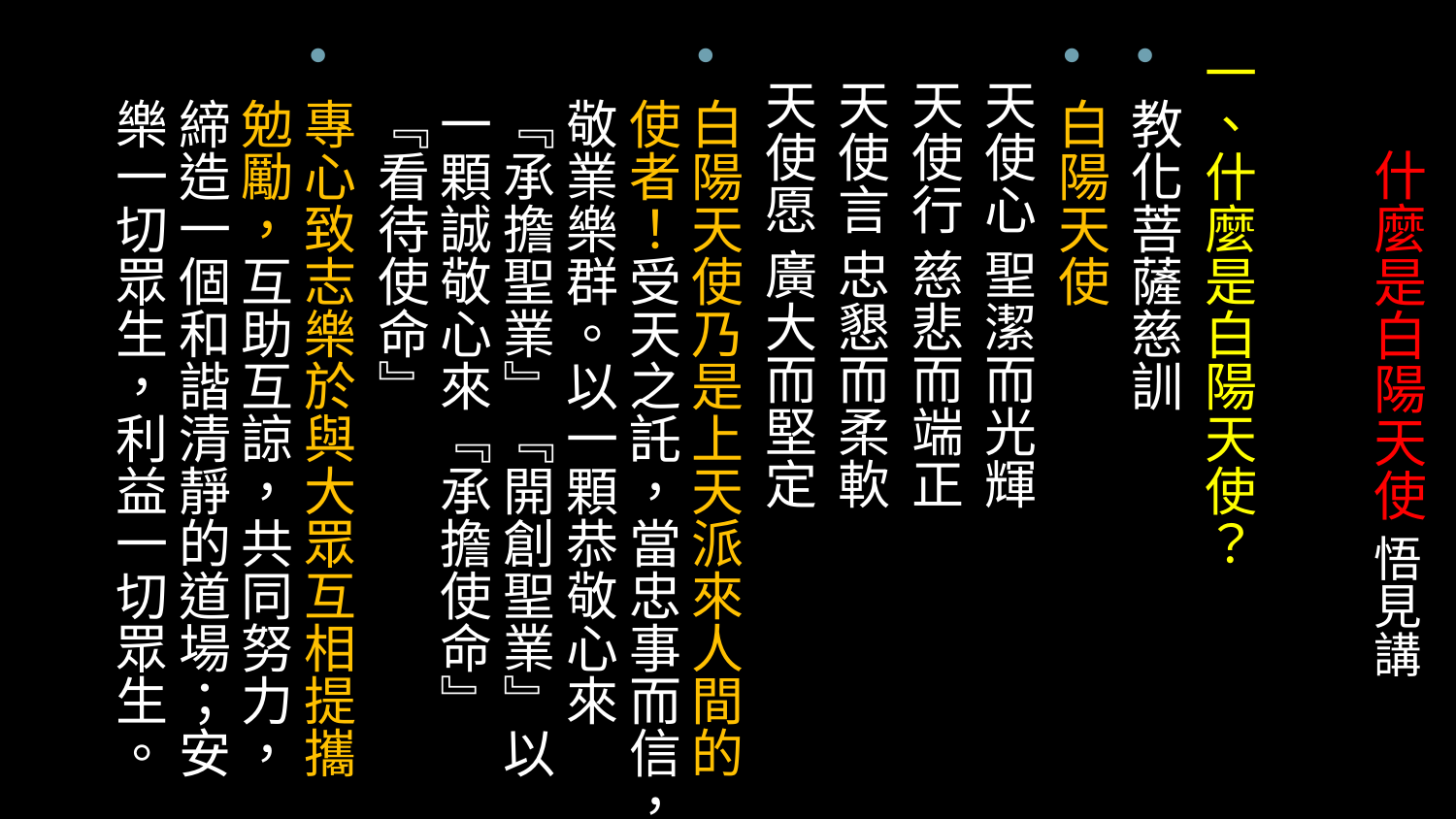

一、什麼是白陽天使？
教化菩薩慈訓
白陽天使
  天使心 聖潔而光輝
  天使行 慈悲而端正
  天使言 忠懇而柔軟
  天使愿 廣大而堅定
白陽天使乃是上天派來人間的使者！受天之託，當忠事而信，敬業樂群。以一顆恭敬心來『承擔聖業』『開創聖業』以一顆誠敬心來『承擔使命』『看待使命』
專心致志樂於與大眾互相提攜勉勵，互助互諒，共同努力，締造一個和諧清靜的道場；安樂一切眾生，利益一切眾生。

# 什麼是白陽天使 悟見講